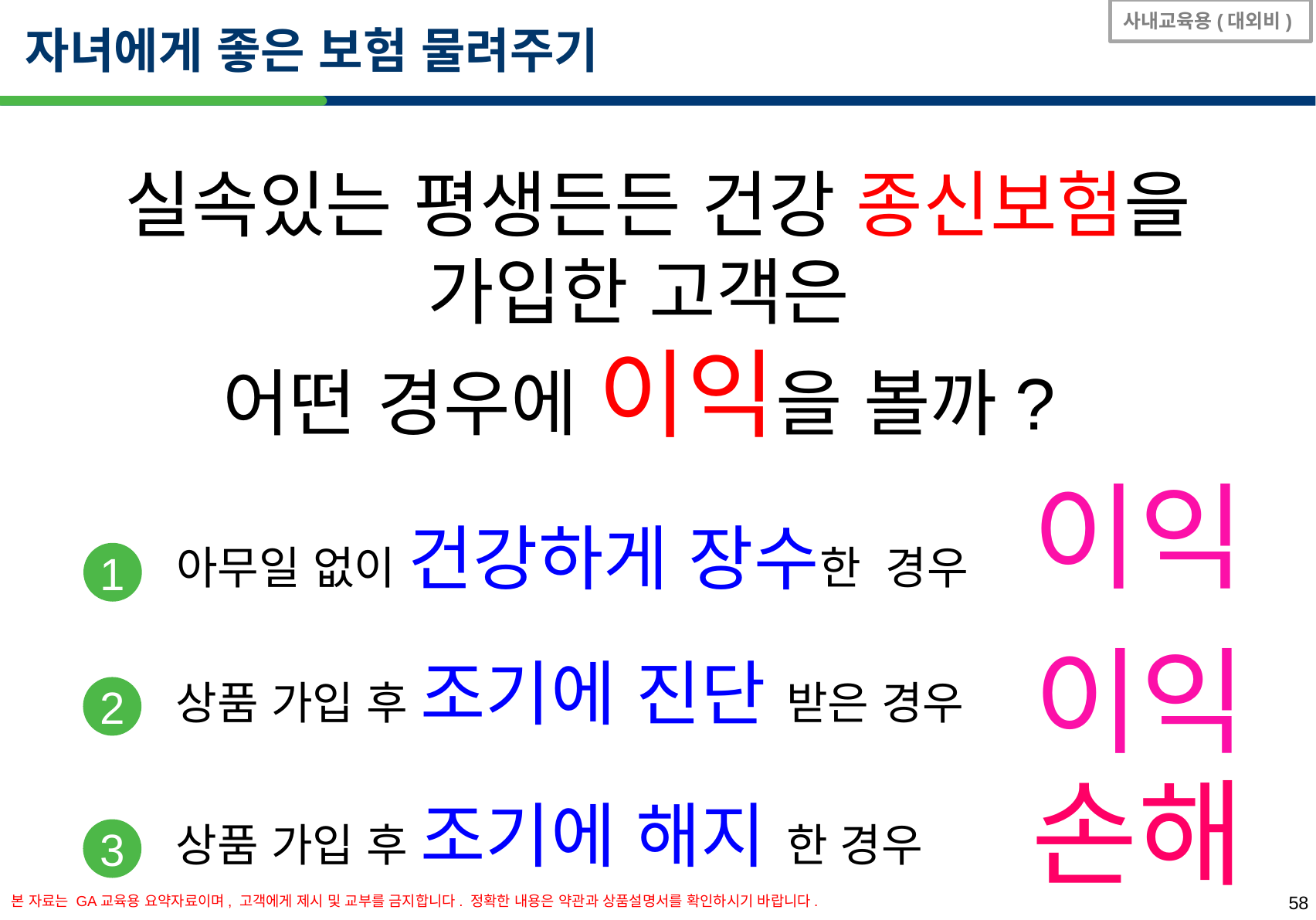

사내교육용(대외비)
자녀에게 좋은 보험 물려주기
 실속있는 평생든든 건강 종신보험을
가입한 고객은
어떤 경우에 이익을 볼까?
이익
아무일 없이 건강하게 장수한  경우
1
이익
상품 가입 후 조기에 진단 받은 경우
2
손해
상품 가입 후 조기에 해지 한 경우
3
본 자료는 GA교육용 요약자료이며, 고객에게 제시 및 교부를 금지합니다. 정확한 내용은 약관과 상품설명서를 확인하시기 바랍니다.